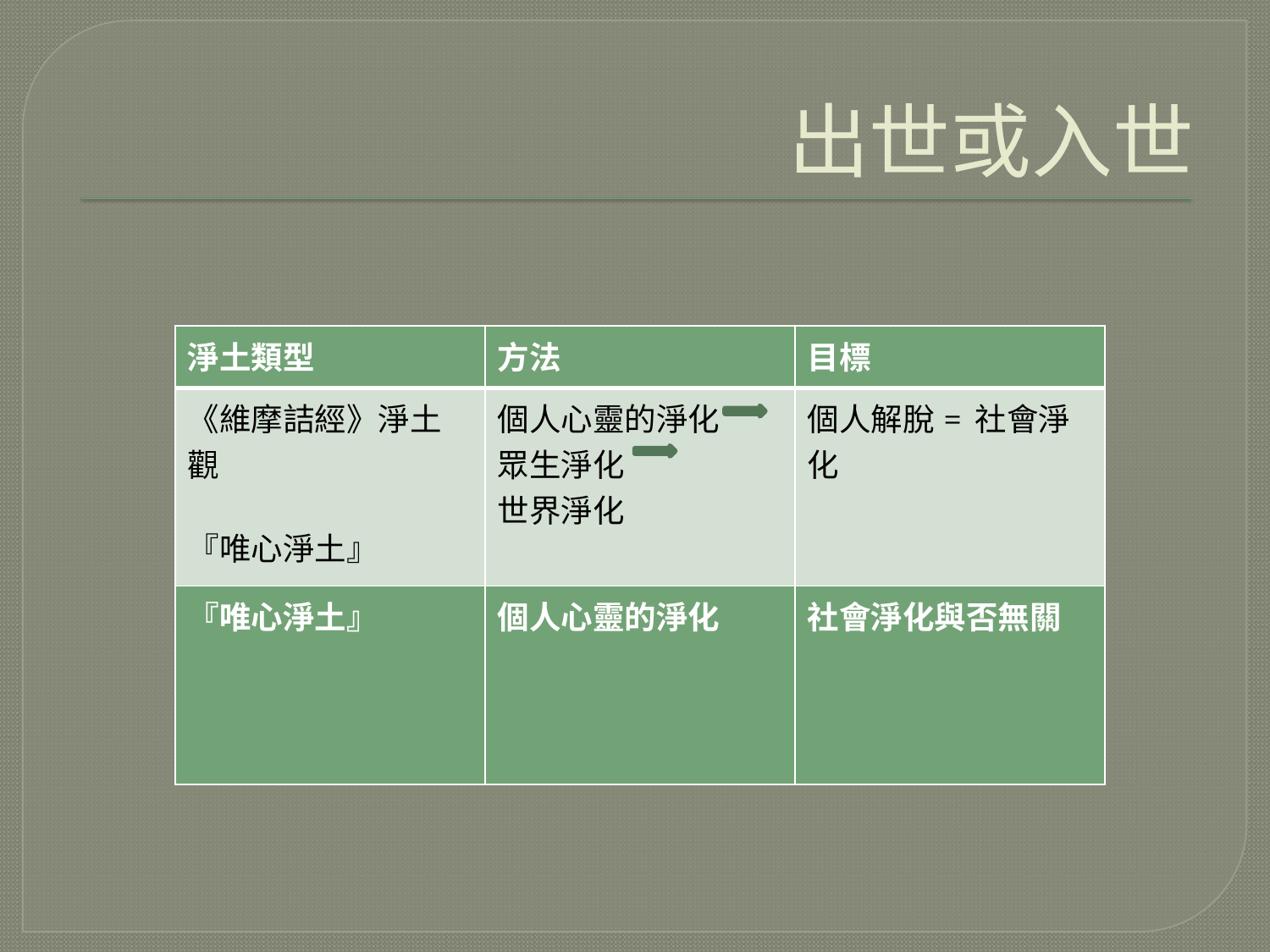

# 出世或入世
| 淨土類型 | 方法 | 目標 |
| --- | --- | --- |
| 《維摩詰經》淨土觀 『唯心淨土』 | 個人心靈的淨化 眾生淨化 世界淨化 | 個人解脫= 社會淨化 |

| 『唯心淨土』 | 個人心靈的淨化 | 社會淨化與否無關 |
| --- | --- | --- |